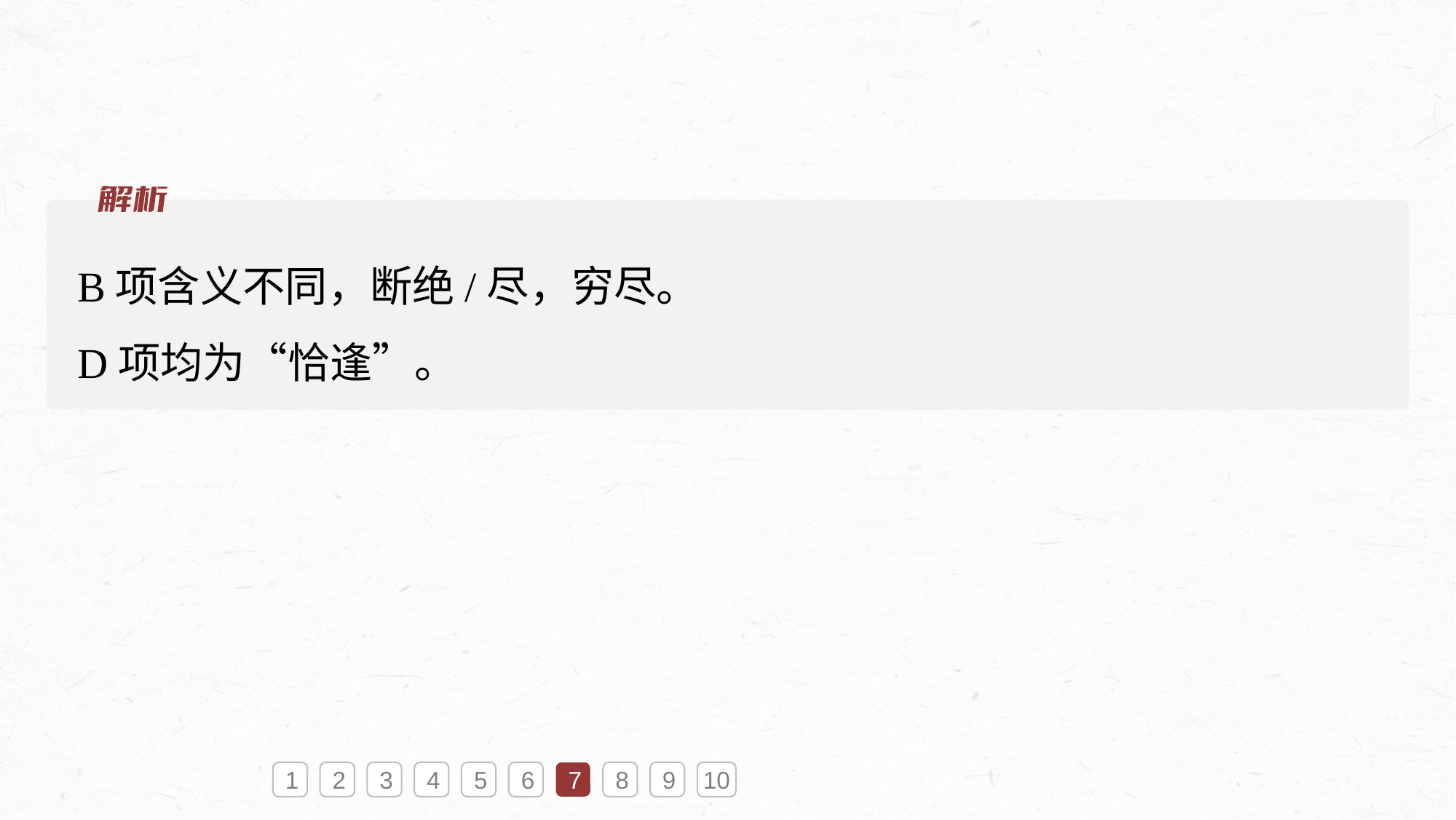

B项含义不同，断绝/尽，穷尽。
D项均为“恰逢”。
1
2
3
4
5
6
7
8
9
10